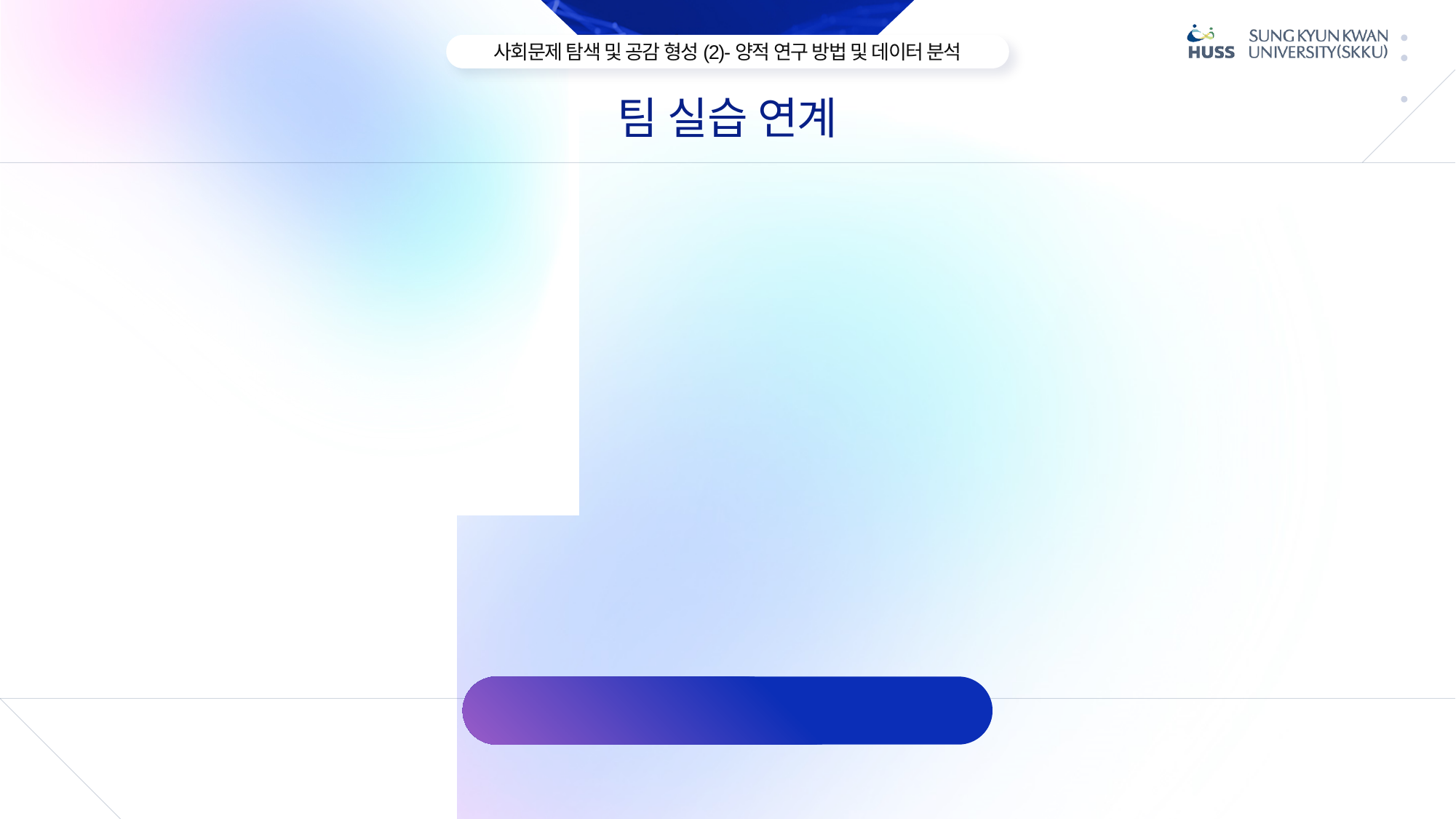

팀 실습 연계
교내 일회용 컵 사용 문제